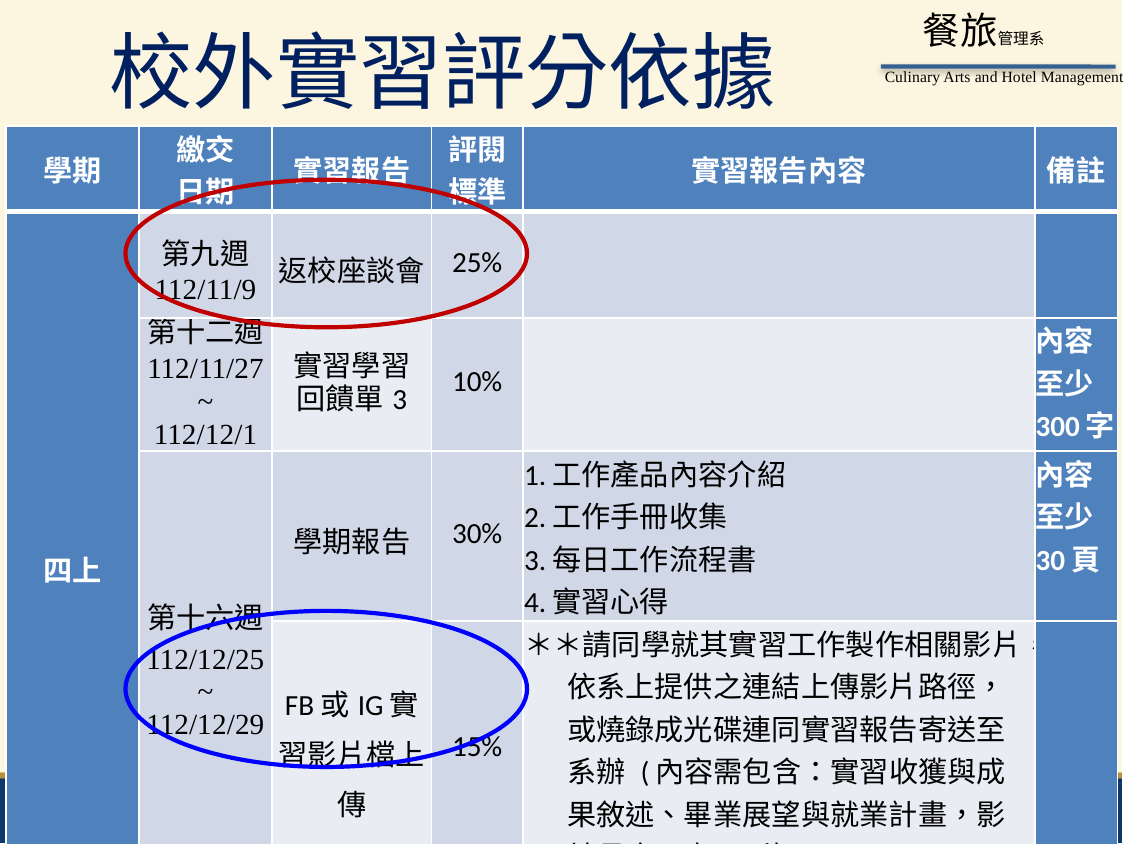

校外實習評分依據
| 學期 | 繳交 日期 | 實習報告 | 評閱 標準 | 實習報告內容 | 備註 |
| --- | --- | --- | --- | --- | --- |
| 四上 | 第九週 112/11/9 | 返校座談會 | 25% |  |  |
|  | 第十二週 112/11/27~ 112/12/1 | 實習學習 回饋單3 | 10% |  | 內容至少300字 |
|  | 第十六週 112/12/25~ 112/12/29 | 學期報告 | 30% | 1.工作產品內容介紹 2.工作手冊收集 3.每日工作流程書 4.實習心得 | 內容至少30頁 |
|  |  | FB或IG實習影片檔上傳 | 15% | ＊＊請同學就其實習工作製作相關影片，依系上提供之連結上傳影片路徑，或燒錄成光碟連同實習報告寄送至系辦 (內容需包含：實習收獲與成果敘述、畢業展望與就業計畫，影片長度至少90秒) |  |
|  | 合計 |  | 100% |  |  |

9